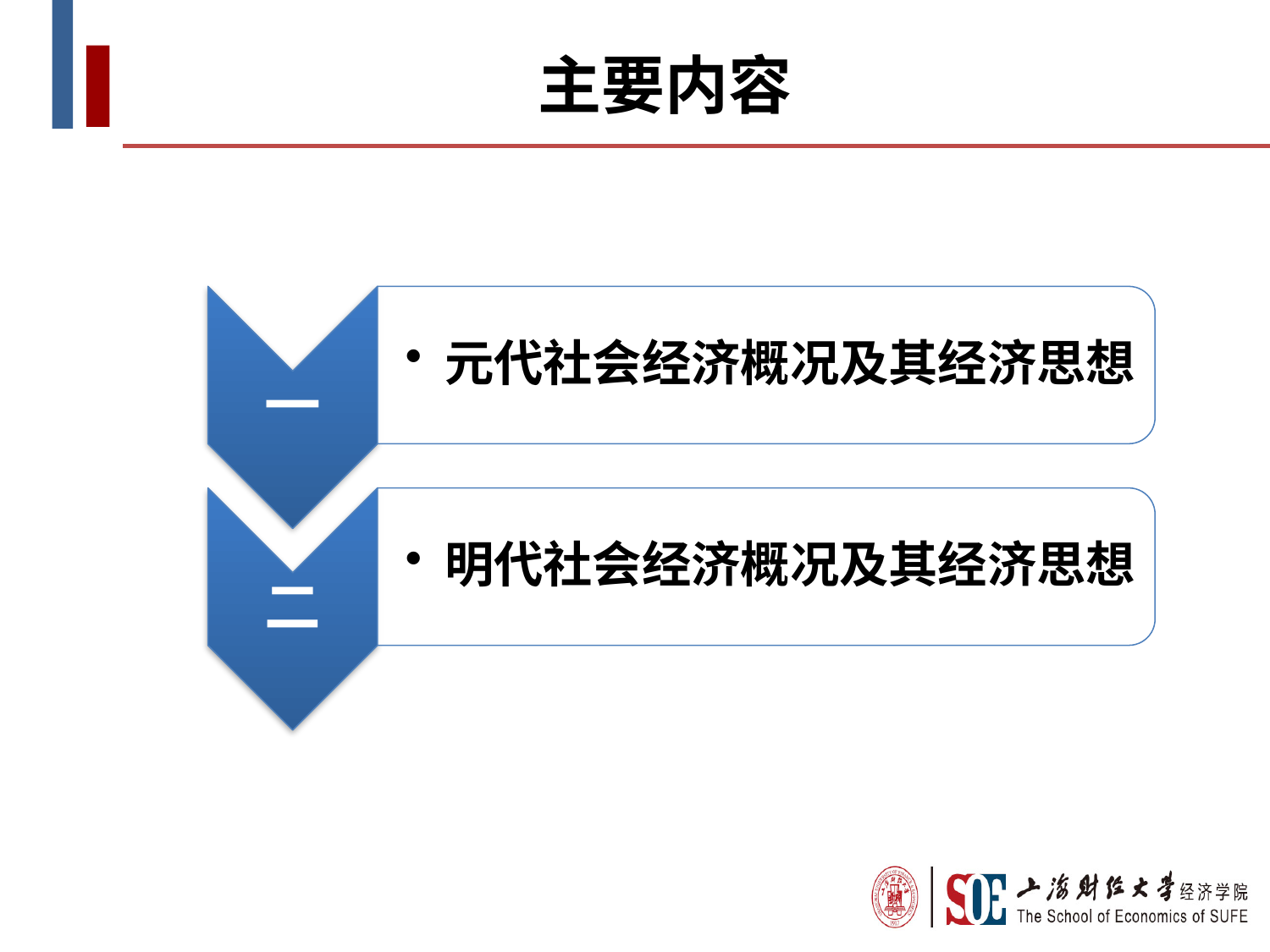

# 主要内容
一
元代社会经济概况及其经济思想
二
明代社会经济概况及其经济思想